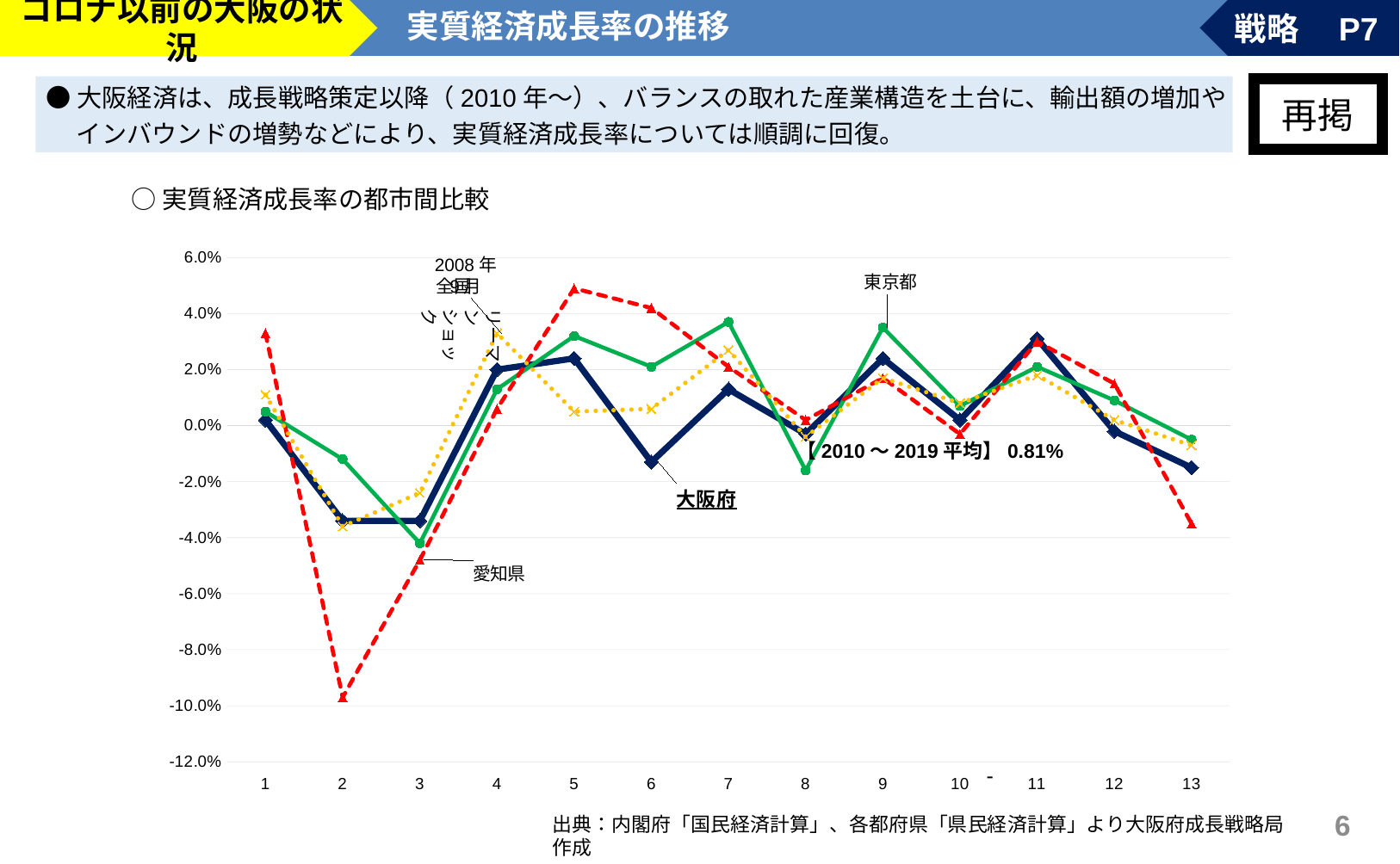

コロナ以前の大阪の状況
実質経済成長率の推移
戦略　P7
●大阪経済は、成長戦略策定以降（2010年〜）、バランスの取れた産業構造を土台に、輸出額の増加や
　 インバウンドの増勢などにより、実質経済成長率については順調に回復。
再掲
○実質経済成長率の都市間比較

### Chart

| Category |  |  |  |  |
|---|---|---|---|---|
-
2008年
9月
リーマン
ショック
【2010～2019平均】0.81%
6
出典：内閣府「国民経済計算」、各都府県「県民経済計算」より大阪府成長戦略局作成